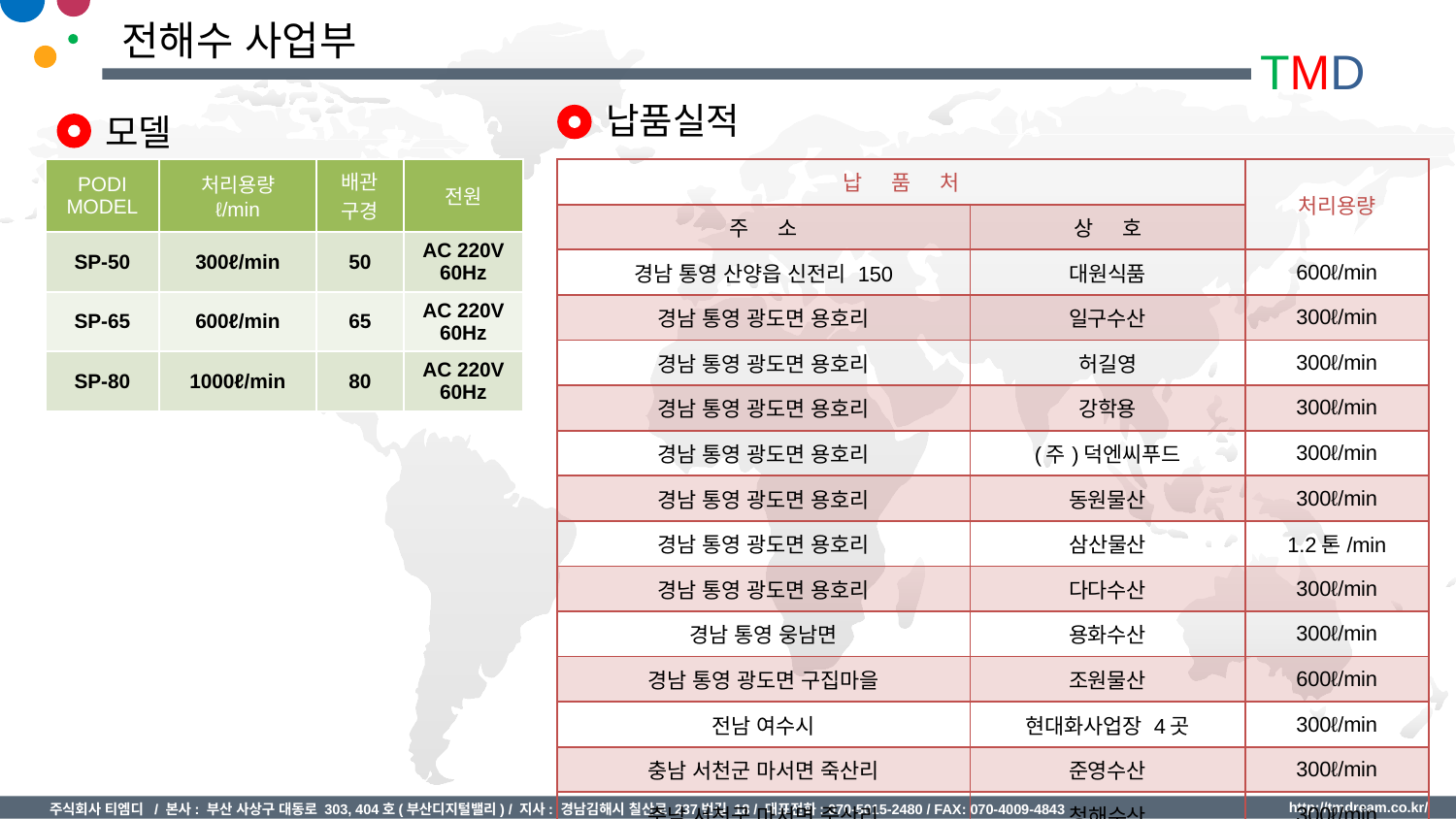

# 전해수 사업부
납품실적

모델

| PODI MODEL | 처리용량 ℓ/min | 배관 구경 | 전원 |
| --- | --- | --- | --- |
| SP-50 | 300ℓ/min | 50 | AC 220V 60Hz |
| SP-65 | 600ℓ/min | 65 | AC 220V 60Hz |
| SP-80 | 1000ℓ/min | 80 | AC 220V 60Hz |
| 납 품 처 |  | 처리용량 |
| --- | --- | --- |
| 주 소 | 상 호 |  |
| 경남 통영 산양읍 신전리 150 | 대원식품 | 600ℓ/min |
| 경남 통영 광도면 용호리 | 일구수산 | 300ℓ/min |
| 경남 통영 광도면 용호리 | 허길영 | 300ℓ/min |
| 경남 통영 광도면 용호리 | 강학용 | 300ℓ/min |
| 경남 통영 광도면 용호리 | (주)덕엔씨푸드 | 300ℓ/min |
| 경남 통영 광도면 용호리 | 동원물산 | 300ℓ/min |
| 경남 통영 광도면 용호리 | 삼산물산 | 1.2톤/min |
| 경남 통영 광도면 용호리 | 다다수산 | 300ℓ/min |
| 경남 통영 웅남면 | 용화수산 | 300ℓ/min |
| 경남 통영 광도면 구집마을 | 조원물산 | 600ℓ/min |
| 전남 여수시 | 현대화사업장 4곳 | 300ℓ/min |
| 충남 서천군 마서면 죽산리 | 준영수산 | 300ℓ/min |
| 충남 서천군 마서면 죽산리 | 청해수산 | 300ℓ/min |